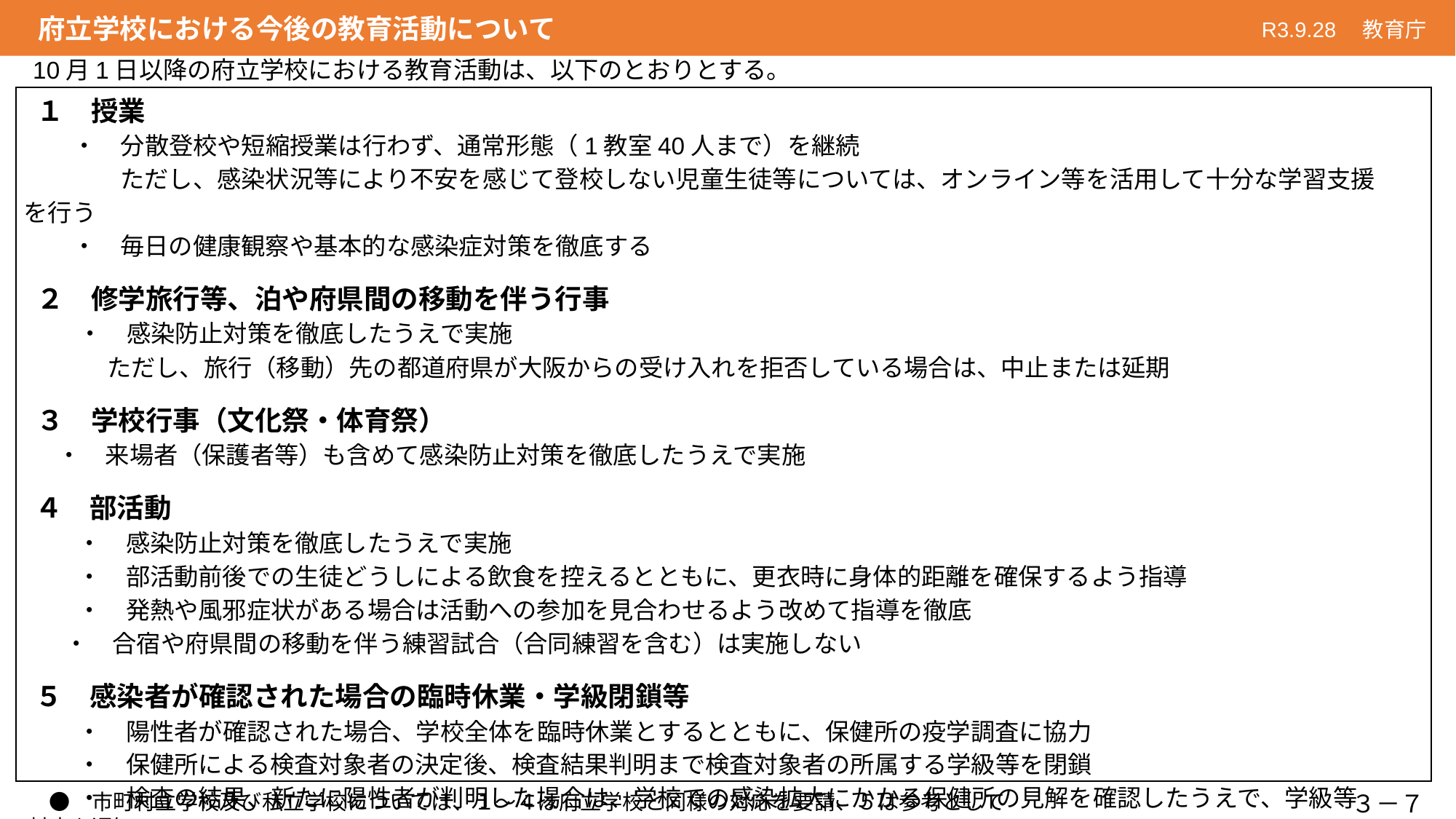

府立学校における今後の教育活動について
R3.9.28　教育庁
10月1日以降の府立学校における教育活動は、以下のとおりとする。

 １　授業
　　・　分散登校や短縮授業は行わず、通常形態（1教室40人まで）を継続
　　　　ただし、感染状況等により不安を感じて登校しない児童生徒等については、オンライン等を活用して十分な学習支援を行う
　　・　毎日の健康観察や基本的な感染症対策を徹底する

 ２　修学旅行等、泊や府県間の移動を伴う行事
　　・　感染防止対策を徹底したうえで実施
　　  　ただし、旅行（移動）先の都道府県が大阪からの受け入れを拒否している場合は、中止または延期

 ３　学校行事（文化祭・体育祭）
     ・　来場者（保護者等）も含めて感染防止対策を徹底したうえで実施

 ４　部活動
　　 ・　感染防止対策を徹底したうえで実施
　　 ・　部活動前後での生徒どうしによる飲食を控えるとともに、更衣時に身体的距離を確保するよう指導
　　 ・　発熱や風邪症状がある場合は活動への参加を見合わせるよう改めて指導を徹底
　   ・　合宿や府県間の移動を伴う練習試合（合同練習を含む）は実施しない

 ５　感染者が確認された場合の臨時休業・学級閉鎖等
　　 ・　陽性者が確認された場合、学校全体を臨時休業とするとともに、保健所の疫学調査に協力
　　 ・　保健所による検査対象者の決定後、検査結果判明まで検査対象者の所属する学級等を閉鎖
　　 ・　検査の結果、新たに陽性者が判明した場合は、学校での感染拡大にかかる保健所の見解を確認したうえで、学級等の再開を判断

３－７
　●　市町村立学校及び私立学校については、１～４は府立学校と同様の対応を要請、５は参考として対応を通知